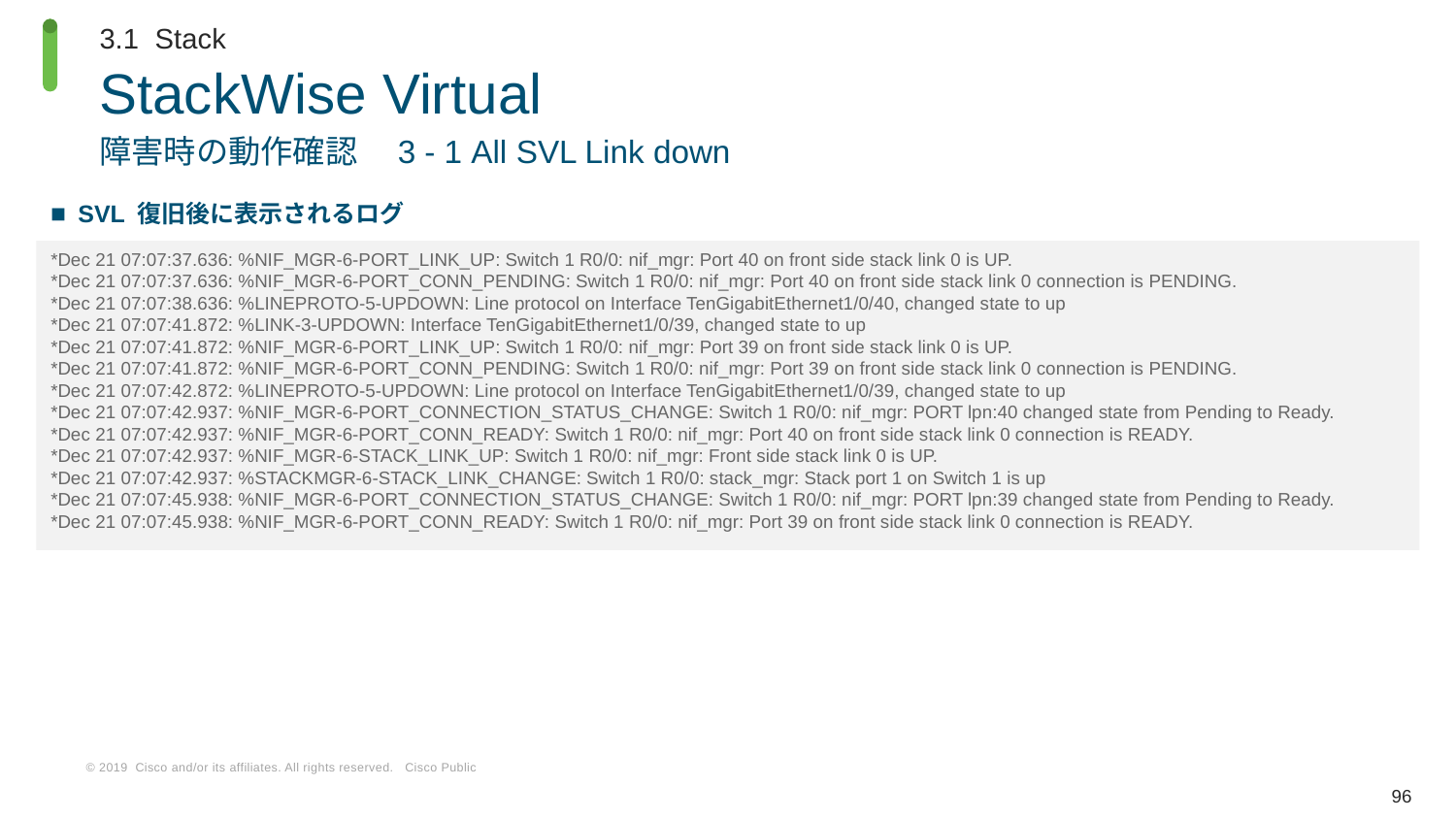

3.1  Stack
# StackWise Virtual
障害時の動作確認　3 - 1 All SVL Link down
SVL 復旧後に表示されるログ
*Dec 21 07:07:37.636: %NIF_MGR-6-PORT_LINK_UP: Switch 1 R0/0: nif_mgr: Port 40 on front side stack link 0 is UP.
*Dec 21 07:07:37.636: %NIF_MGR-6-PORT_CONN_PENDING: Switch 1 R0/0: nif_mgr: Port 40 on front side stack link 0 connection is PENDING.
*Dec 21 07:07:38.636: %LINEPROTO-5-UPDOWN: Line protocol on Interface TenGigabitEthernet1/0/40, changed state to up
*Dec 21 07:07:41.872: %LINK-3-UPDOWN: Interface TenGigabitEthernet1/0/39, changed state to up
*Dec 21 07:07:41.872: %NIF_MGR-6-PORT_LINK_UP: Switch 1 R0/0: nif_mgr: Port 39 on front side stack link 0 is UP.
*Dec 21 07:07:41.872: %NIF_MGR-6-PORT_CONN_PENDING: Switch 1 R0/0: nif_mgr: Port 39 on front side stack link 0 connection is PENDING.
*Dec 21 07:07:42.872: %LINEPROTO-5-UPDOWN: Line protocol on Interface TenGigabitEthernet1/0/39, changed state to up
*Dec 21 07:07:42.937: %NIF_MGR-6-PORT_CONNECTION_STATUS_CHANGE: Switch 1 R0/0: nif_mgr: PORT lpn:40 changed state from Pending to Ready.
*Dec 21 07:07:42.937: %NIF_MGR-6-PORT_CONN_READY: Switch 1 R0/0: nif_mgr: Port 40 on front side stack link 0 connection is READY.
*Dec 21 07:07:42.937: %NIF_MGR-6-STACK_LINK_UP: Switch 1 R0/0: nif_mgr: Front side stack link 0 is UP.
*Dec 21 07:07:42.937: %STACKMGR-6-STACK_LINK_CHANGE: Switch 1 R0/0: stack_mgr: Stack port 1 on Switch 1 is up
*Dec 21 07:07:45.938: %NIF_MGR-6-PORT_CONNECTION_STATUS_CHANGE: Switch 1 R0/0: nif_mgr: PORT lpn:39 changed state from Pending to Ready.
*Dec 21 07:07:45.938: %NIF_MGR-6-PORT_CONN_READY: Switch 1 R0/0: nif_mgr: Port 39 on front side stack link 0 connection is READY.
96